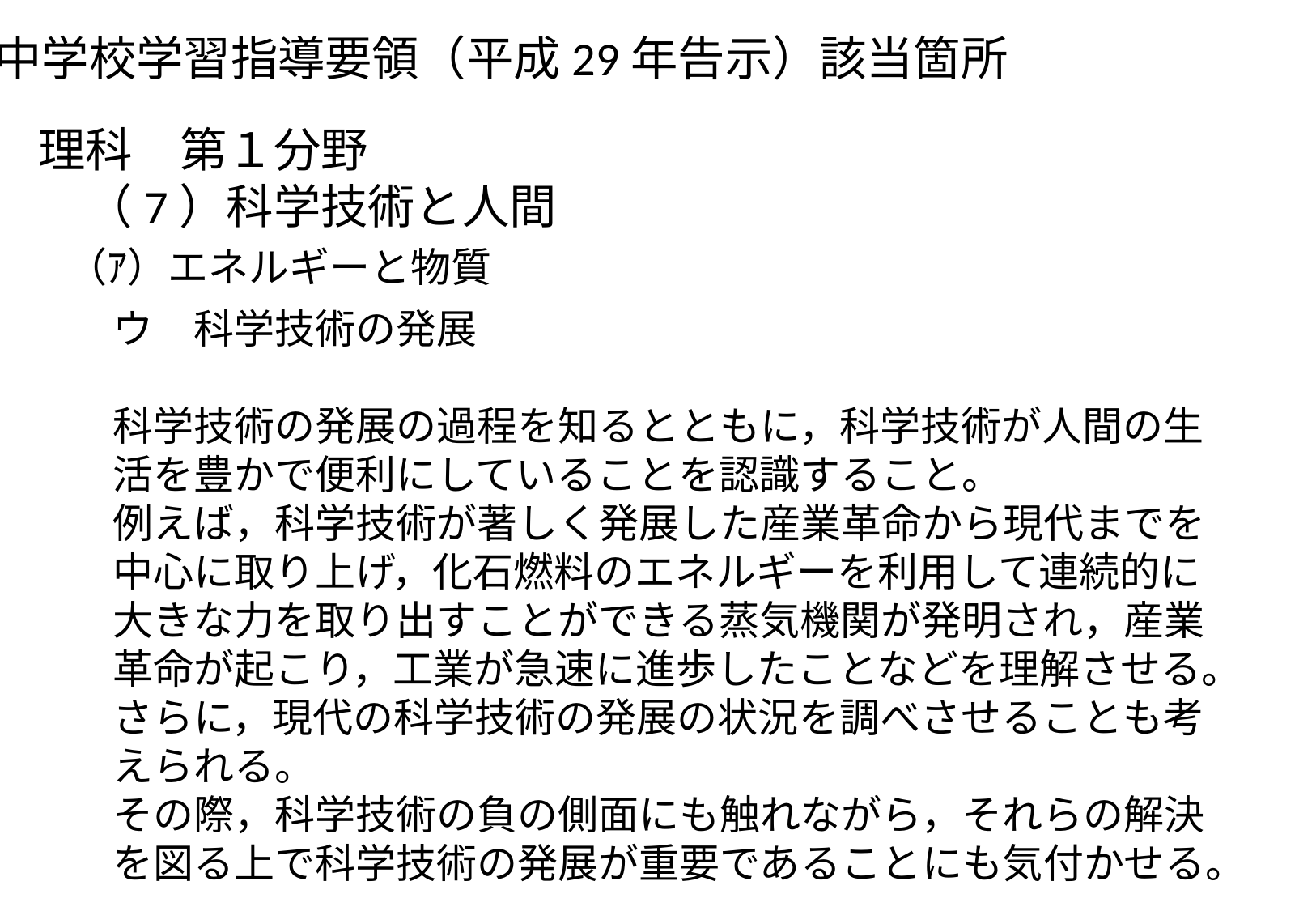

中学校学習指導要領（平成29年告示）該当箇所
理科　第１分野
　（7）科学技術と人間
（ｱ）エネルギーと物質
ウ　科学技術の発展

科学技術の発展の過程を知るとともに，科学技術が人間の生活を豊かで便利にしていることを認識すること。
例えば，科学技術が著しく発展した産業革命から現代までを中心に取り上げ，化石燃料のエネルギーを利用して連続的に大きな力を取り出すことができる蒸気機関が発明され，産業革命が起こり，工業が急速に進歩したことなどを理解させる。さらに，現代の科学技術の発展の状況を調べさせることも考えられる。
その際，科学技術の負の側面にも触れながら，それらの解決を図る上で科学技術の発展が重要であることにも気付かせる。